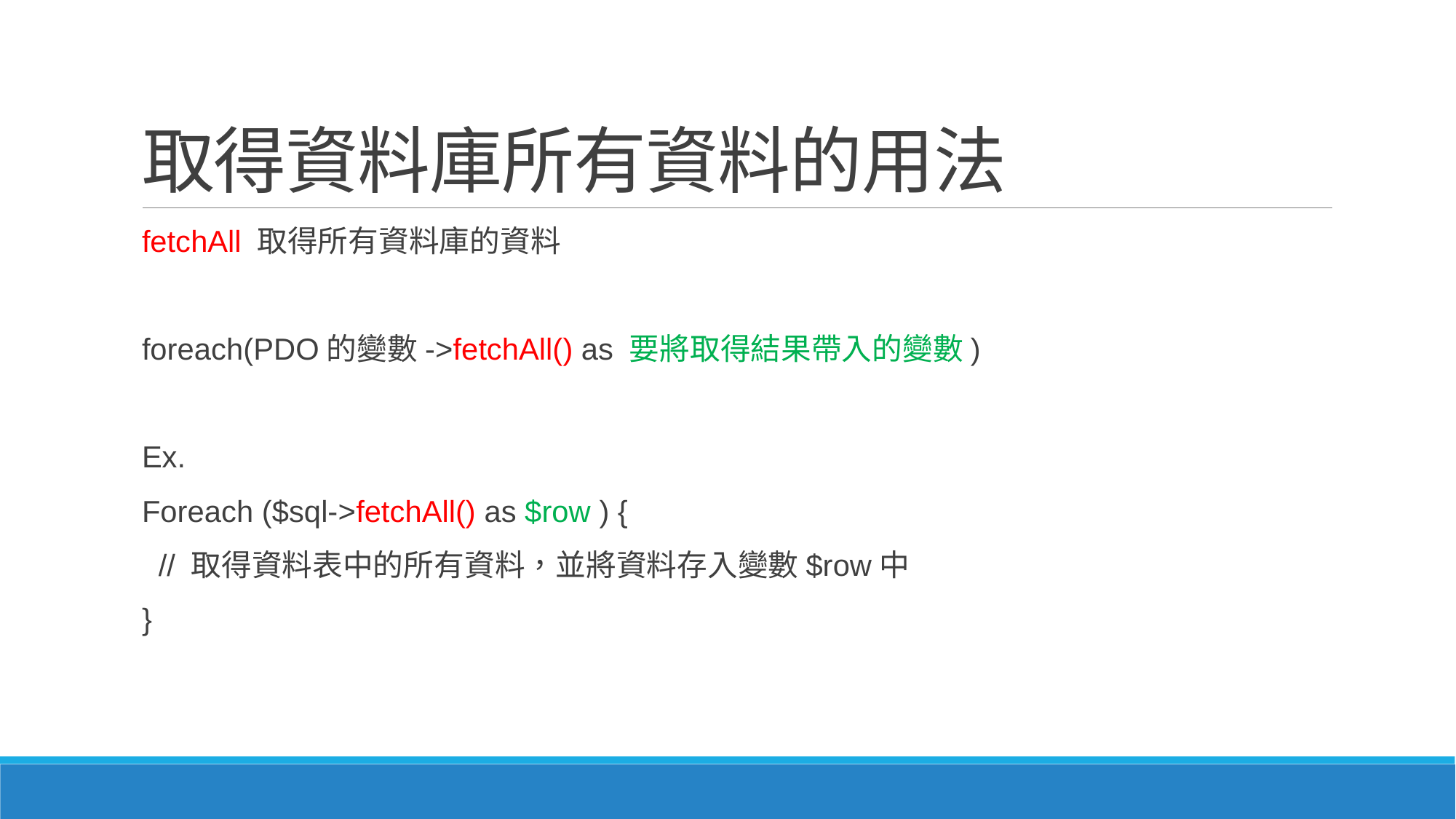

# 取得資料庫所有資料的用法
fetchAll 取得所有資料庫的資料

foreach(PDO的變數->fetchAll() as 要將取得結果帶入的變數)

Ex.
Foreach ($sql->fetchAll() as $row ) {
  // 取得資料表中的所有資料，並將資料存入變數$row中
}